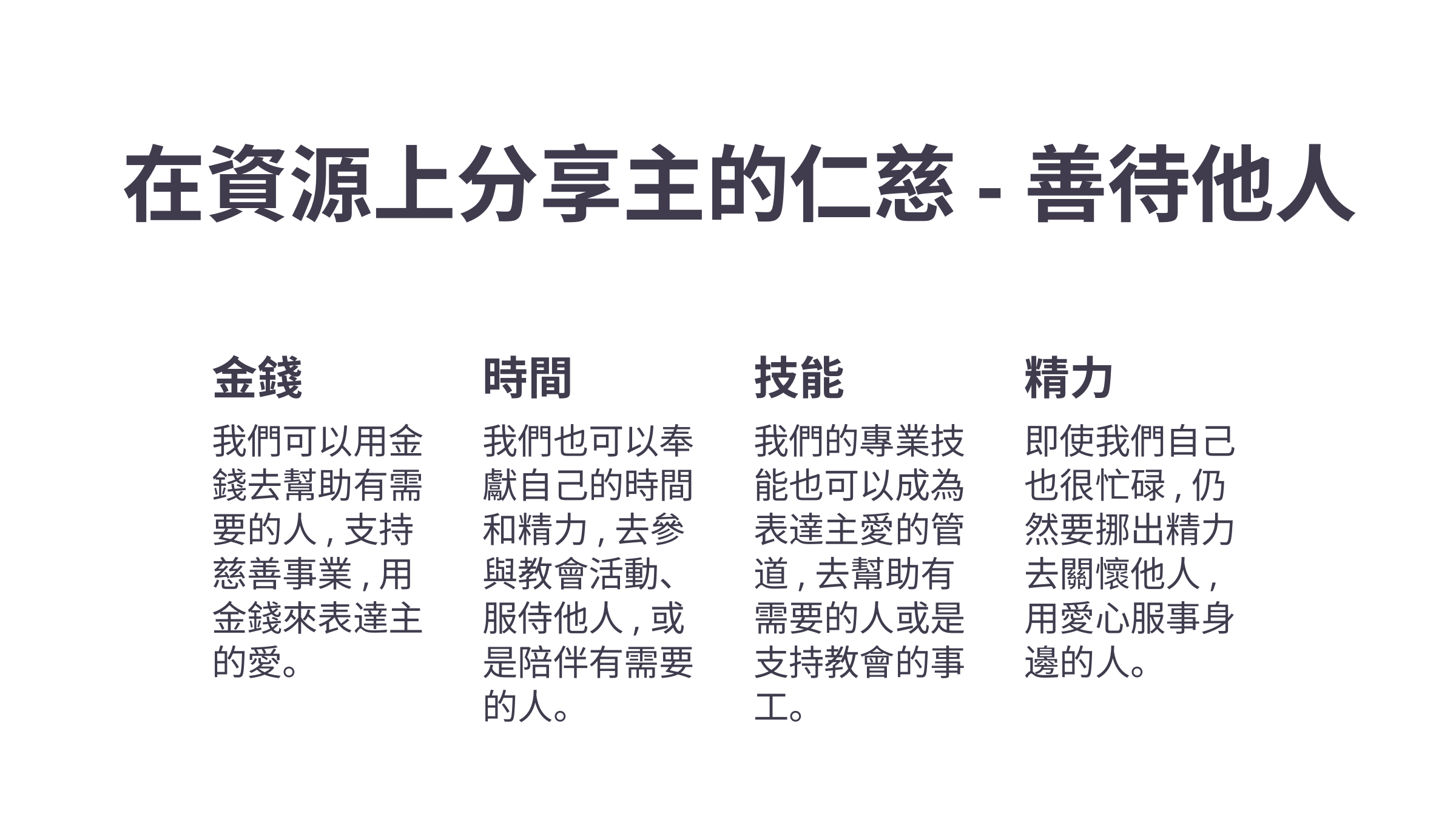

在資源上分享主的仁慈-善待他人
金錢
時間
技能
精力
我們可以用金錢去幫助有需要的人,支持慈善事業,用金錢來表達主的愛。
我們也可以奉獻自己的時間和精力,去參與教會活動、服侍他人,或是陪伴有需要的人。
我們的專業技能也可以成為表達主愛的管道,去幫助有需要的人或是支持教會的事工。
即使我們自己也很忙碌,仍然要挪出精力去關懷他人,用愛心服事身邊的人。